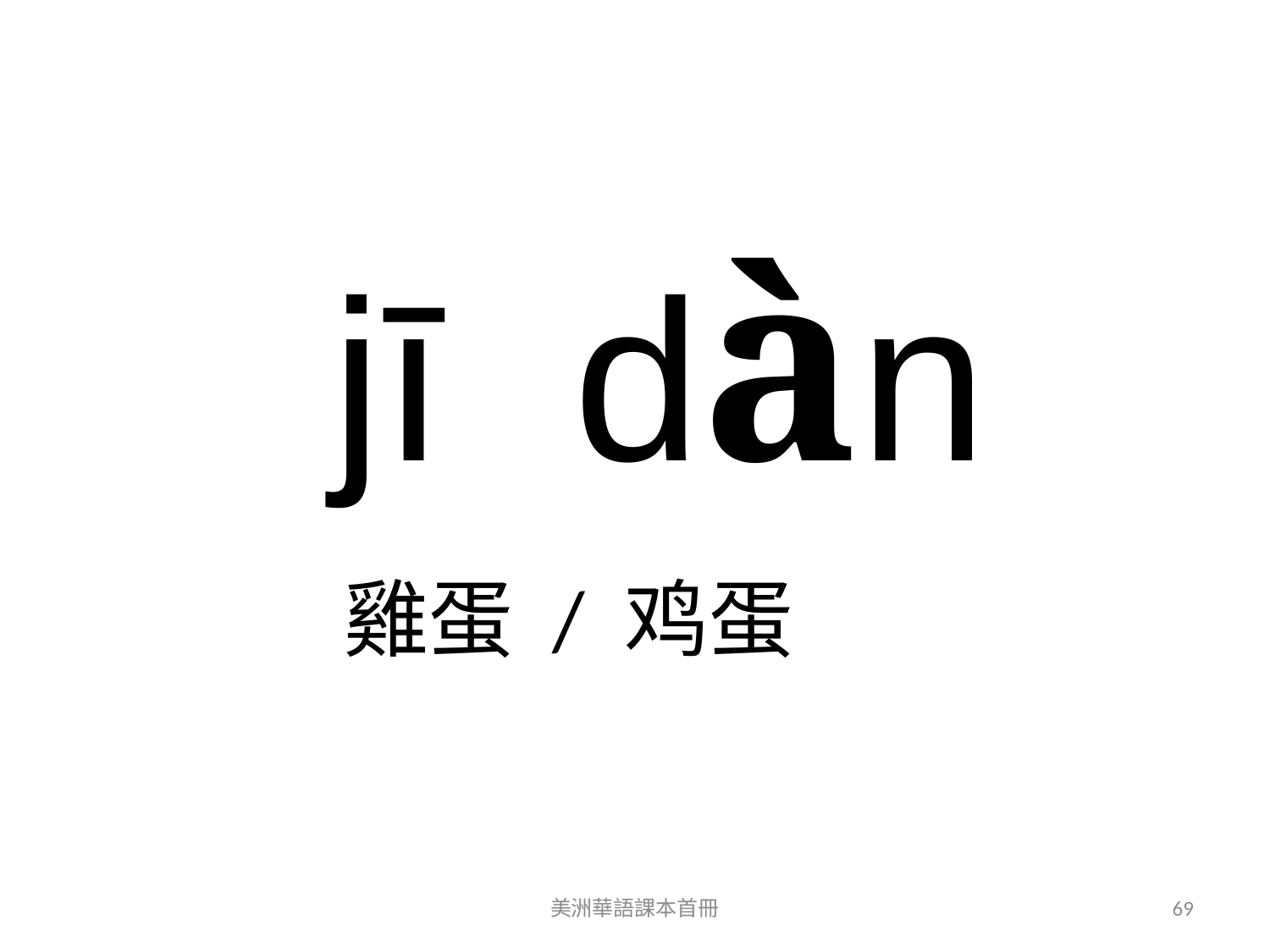

jī  dàn
雞蛋 / 鸡蛋
美洲華語課本首冊
69